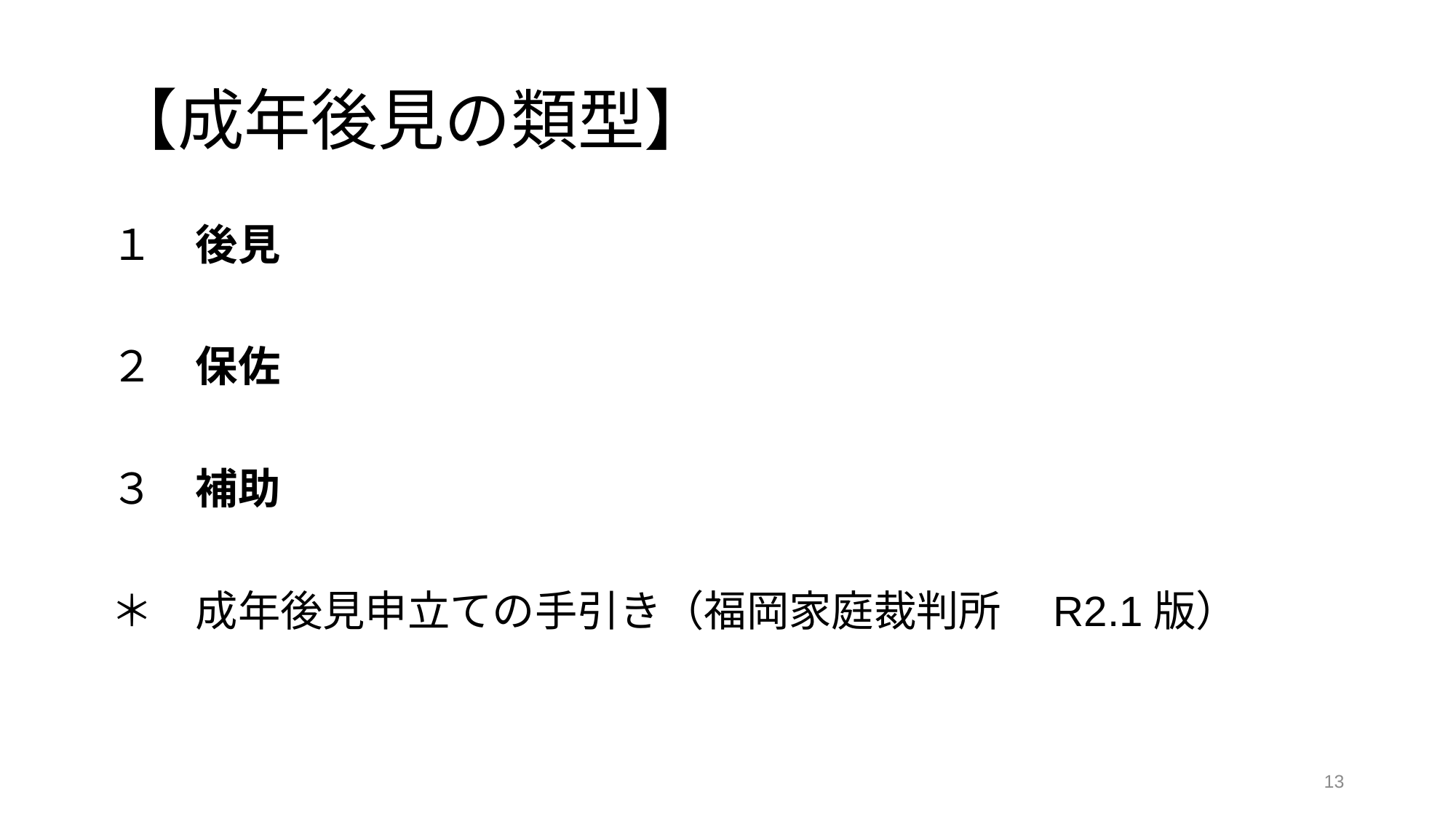

# 【成年後見の類型】
１　後見

２　保佐

３　補助

＊　成年後見申立ての手引き（福岡家庭裁判所　R2.1版）

13